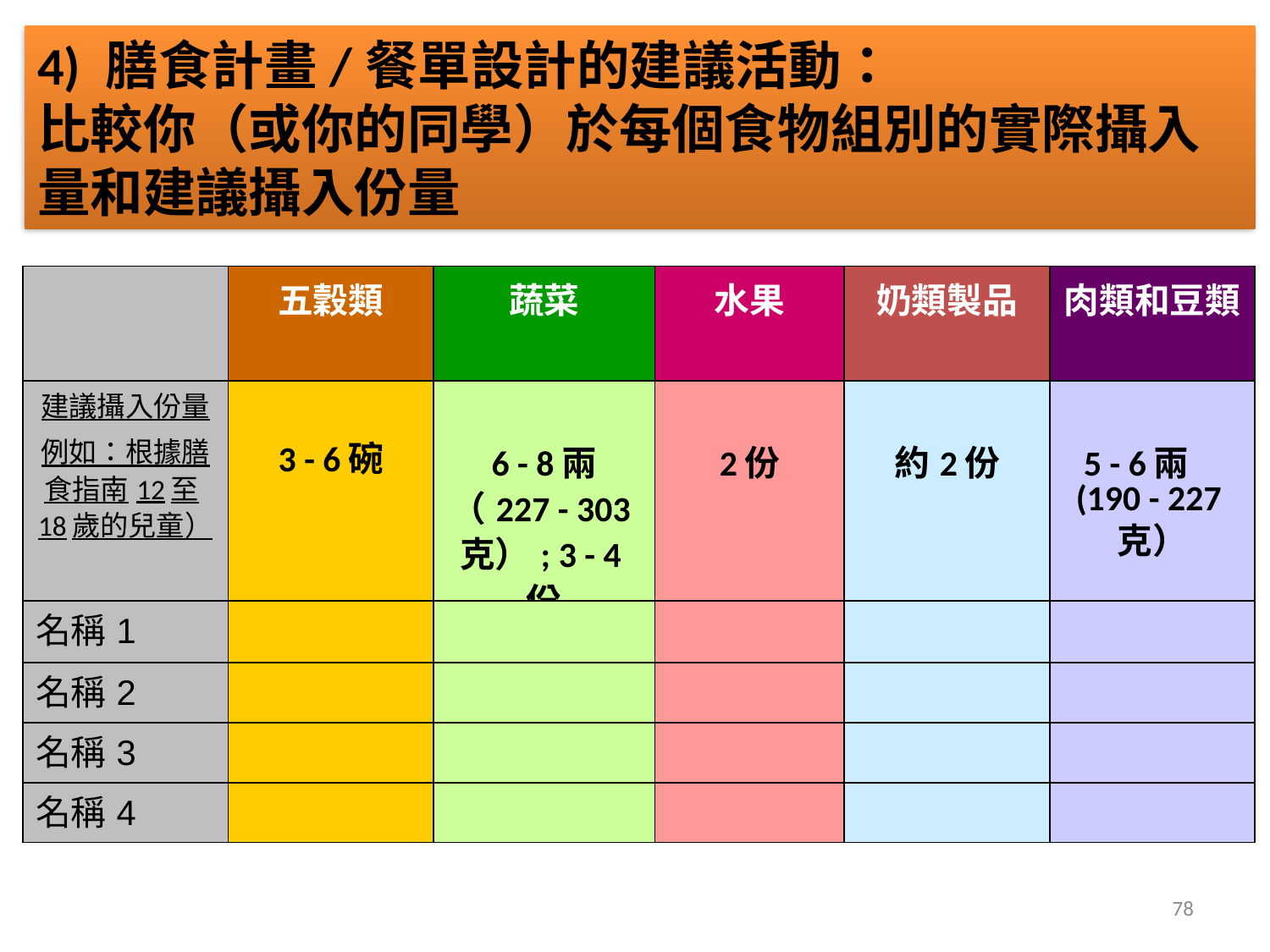

4) 膳食計畫/餐單設計的建議活動：
比較你（或你的同學）於每個食物組別的實際攝入量和建議攝入份量
|  | 五穀類 | 蔬菜 | 水果 | 奶類製品 | 肉類和豆類 |
| --- | --- | --- | --- | --- | --- |
| 建議攝入份量 例如：根據膳食指南12至18歲的兒童） | 3 - 6碗 | 6 - 8兩（227 - 303克）; 3 - 4份 | 2份 | 約2份 | 5 - 6兩 (190 - 227克） |
| 名稱1 |  |  |  |  |  |
| 名稱2 |  |  |  |  |  |
| 名稱3 |  |  |  |  |  |
| 名稱4 |  |  |  |  |  |
78